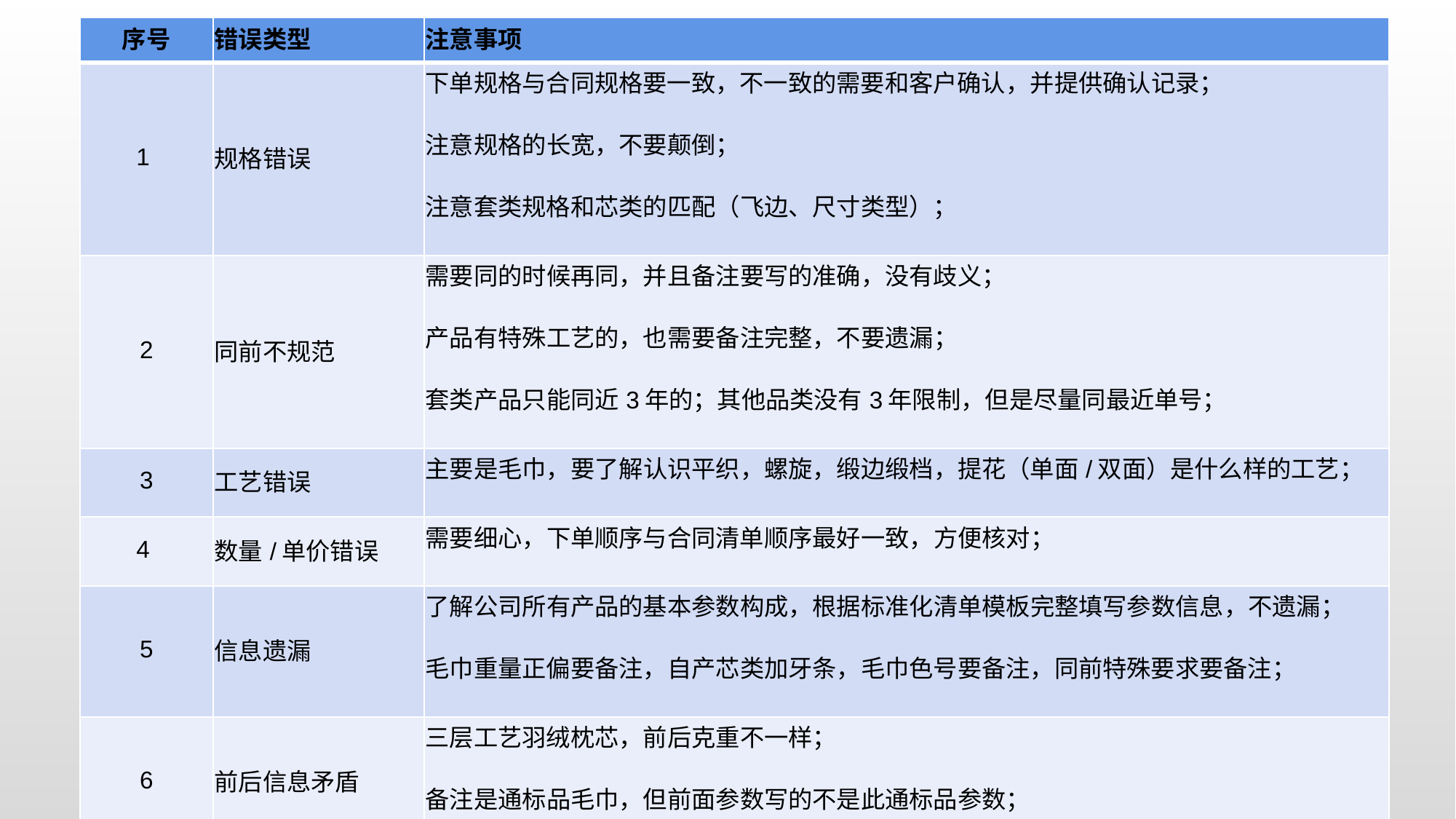

| 序号 | 错误类型 | 注意事项 |
| --- | --- | --- |
| 1 | 规格错误 | 下单规格与合同规格要一致，不一致的需要和客户确认，并提供确认记录； 注意规格的长宽，不要颠倒； 注意套类规格和芯类的匹配（飞边、尺寸类型）； |
| 2 | 同前不规范 | 需要同的时候再同，并且备注要写的准确，没有歧义； 产品有特殊工艺的，也需要备注完整，不要遗漏； 套类产品只能同近3年的；其他品类没有3年限制，但是尽量同最近单号； |
| 3 | 工艺错误 | 主要是毛巾，要了解认识平织，螺旋，缎边缎档，提花（单面/双面）是什么样的工艺； |
| 4 | 数量/单价错误 | 需要细心，下单顺序与合同清单顺序最好一致，方便核对； |
| 5 | 信息遗漏 | 了解公司所有产品的基本参数构成，根据标准化清单模板完整填写参数信息，不遗漏； 毛巾重量正偏要备注，自产芯类加牙条，毛巾色号要备注，同前特殊要求要备注； |
| 6 | 前后信息矛盾 | 三层工艺羽绒枕芯，前后克重不一样； 备注是通标品毛巾，但前面参数写的不是此通标品参数； |
57